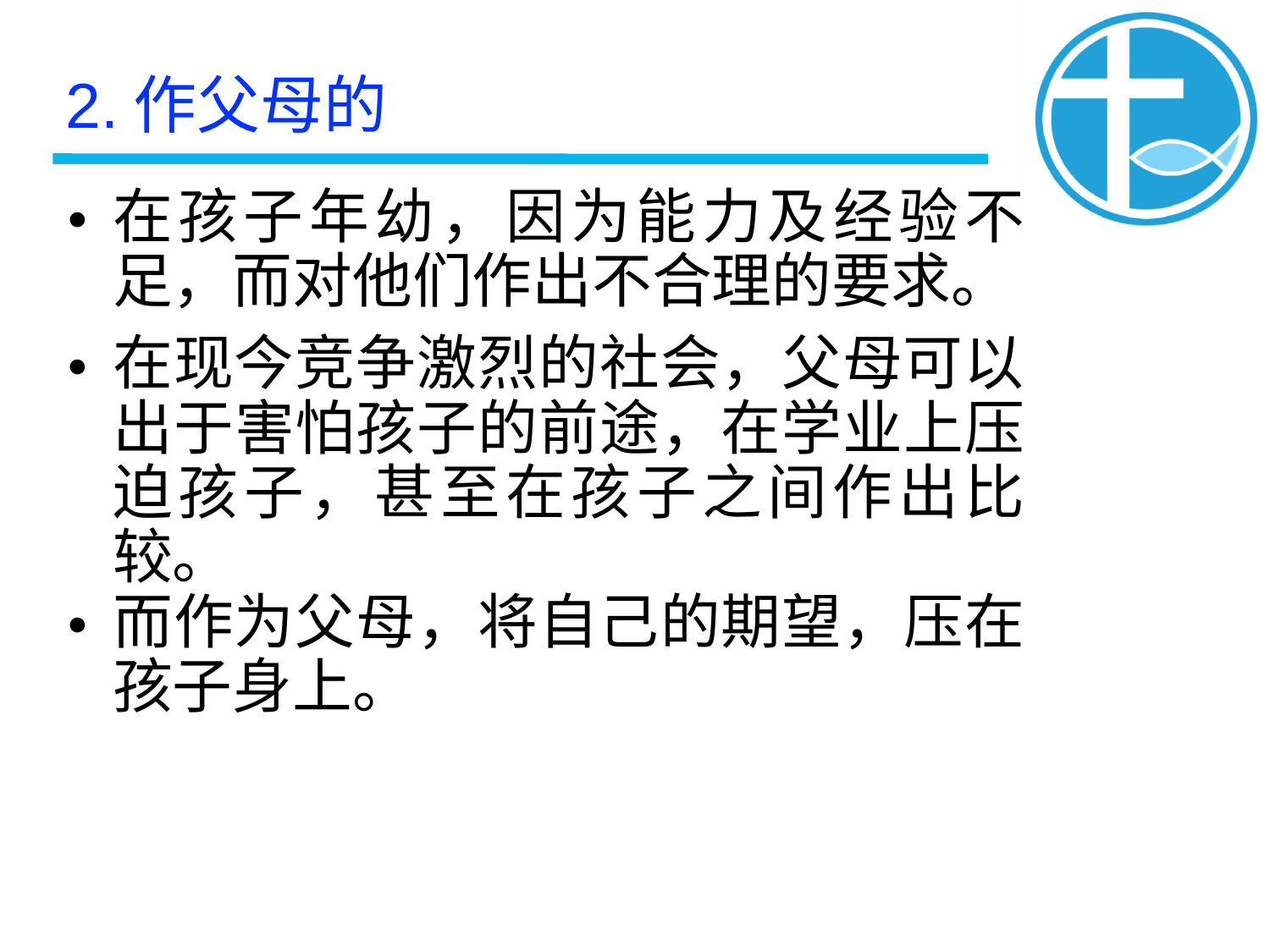

2.作父母的
在孩子年幼，因为能力及经验不足，而对他们作出不合理的要求。
在现今竞争激烈的社会，父母可以出于害怕孩子的前途，在学业上压迫孩子，甚至在孩子之间作出比较。
而作为父母，将自己的期望，压在孩子身上。